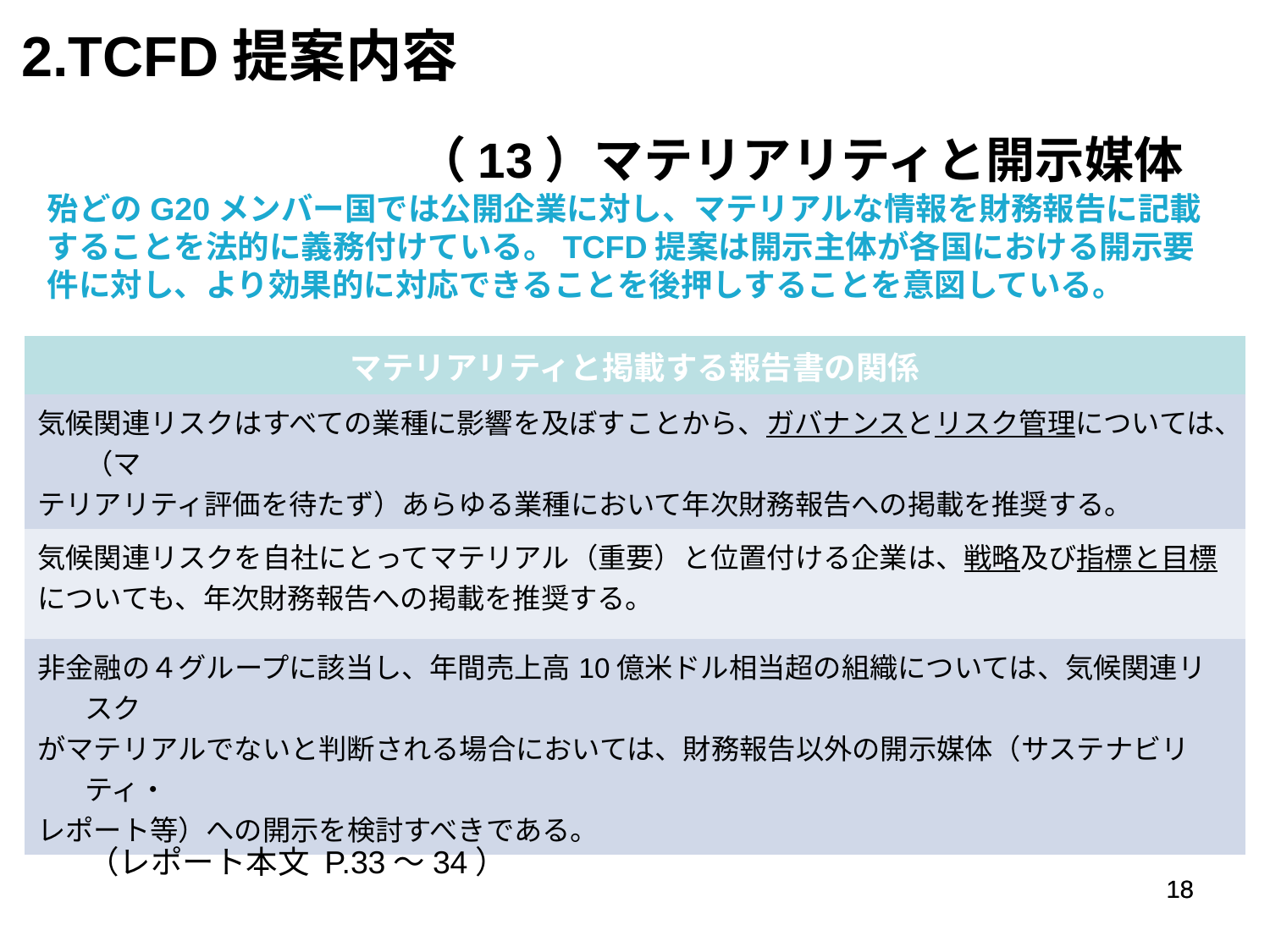

2.TCFD提案内容　　　　　　　　　　　　　　　　　　　　　　　　　　　　　　　　　　　　　　　　　（13）マテリアリティと開示媒体
殆どのG20メンバー国では公開企業に対し、マテリアルな情報を財務報告に記載することを法的に義務付けている。TCFD提案は開示主体が各国における開示要件に対し、より効果的に対応できることを後押しすることを意図している。
| マテリアリティと掲載する報告書の関係 |
| --- |
| 気候関連リスクはすべての業種に影響を及ぼすことから、ガバナンスとリスク管理については、（マ テリアリティ評価を待たず）あらゆる業種において年次財務報告への掲載を推奨する。 |
| 気候関連リスクを自社にとってマテリアル（重要）と位置付ける企業は、戦略及び指標と目標についても、年次財務報告への掲載を推奨する。 |
| 非金融の４グループに該当し、年間売上高10億米ドル相当超の組織については、気候関連リスク がマテリアルでないと判断される場合においては、財務報告以外の開示媒体（サステナビリティ・ レポート等）への開示を検討すべきである。 |
（レポート本文 P.33～34）
18
18